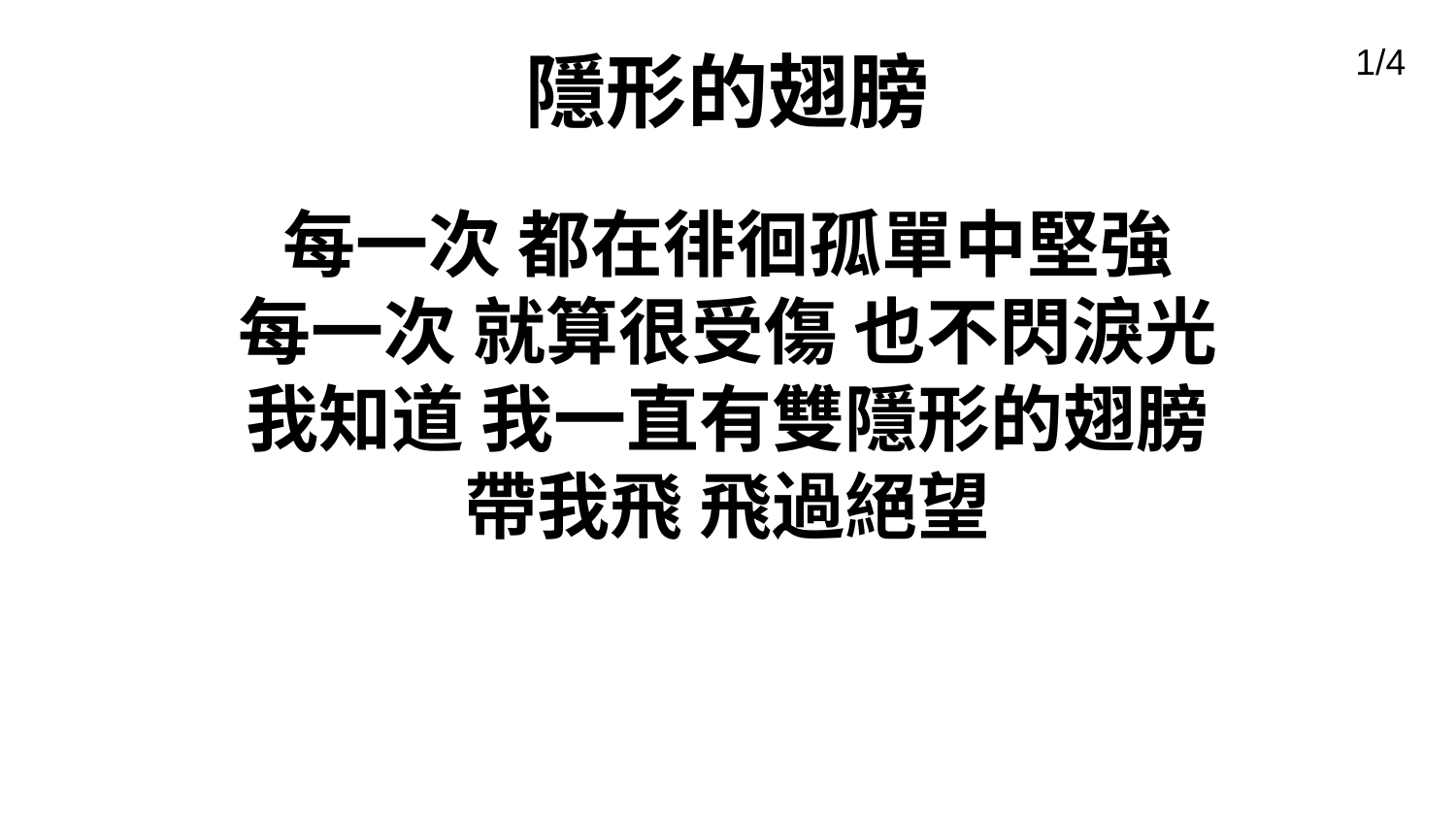

1/4
隱形的翅膀
每一次 都在徘徊孤單中堅強
每一次 就算很受傷 也不閃淚光
我知道 我一直有雙隱形的翅膀
帶我飛 飛過絕望